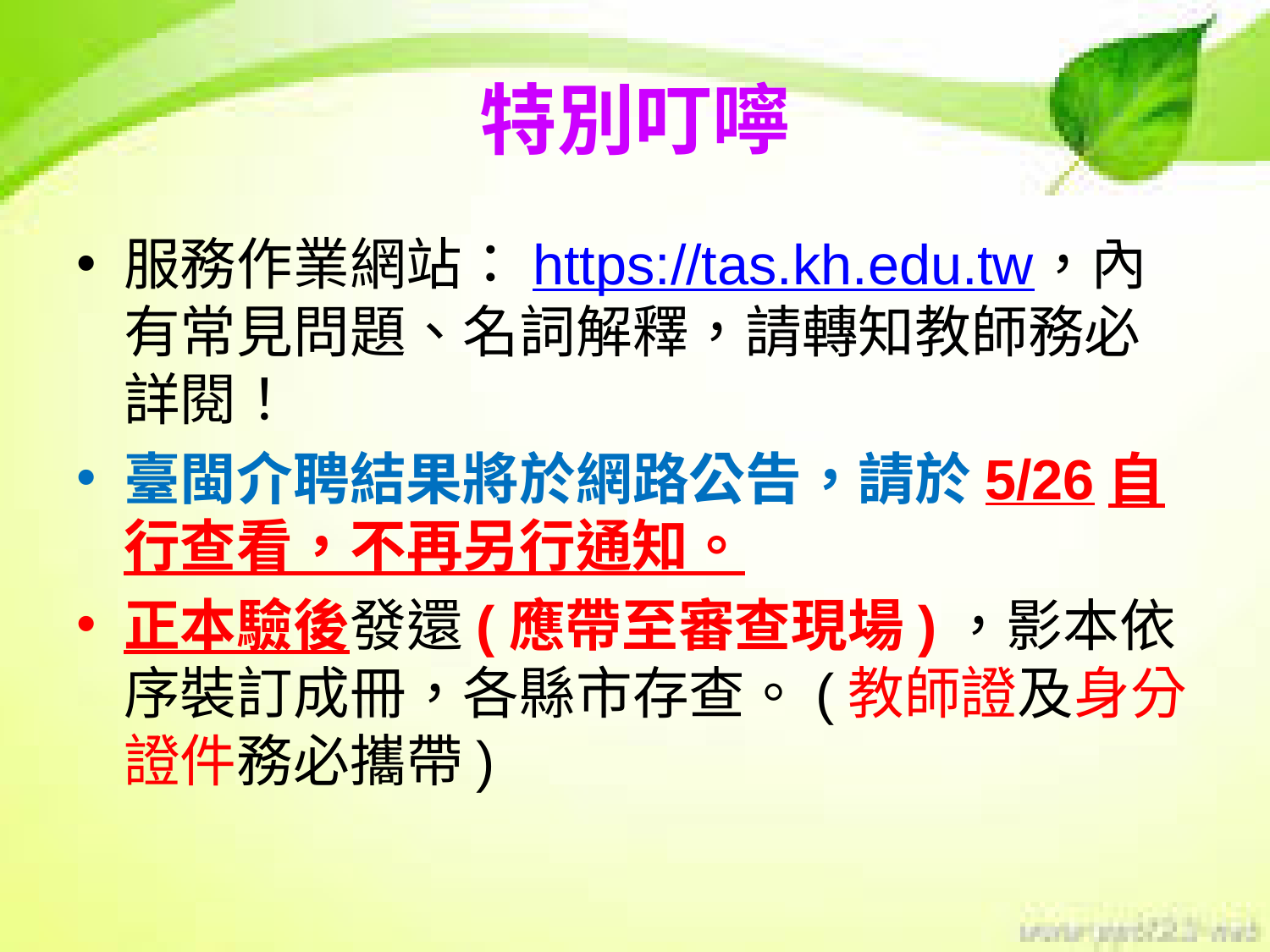

# 特別叮嚀
服務作業網站：https://tas.kh.edu.tw，內有常見問題、名詞解釋，請轉知教師務必詳閱！
臺閩介聘結果將於網路公告，請於5/26自行查看，不再另行通知。
正本驗後發還(應帶至審查現場)，影本依序裝訂成冊，各縣市存查。(教師證及身分證件務必攜帶)